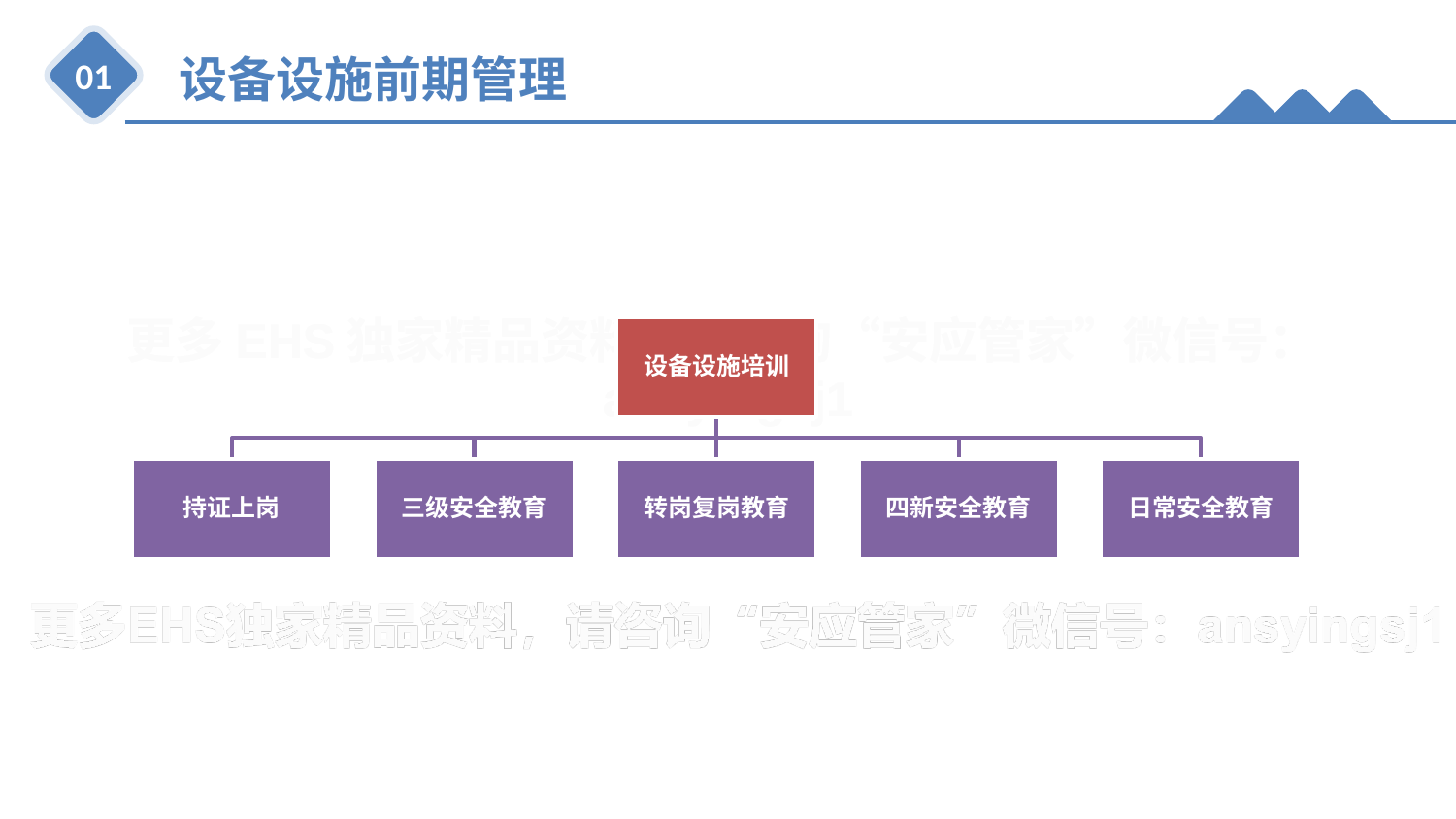

设备设施前期管理
01

设备设施培训
持证上岗
三级安全教育
转岗复岗教育
四新安全教育
日常安全教育